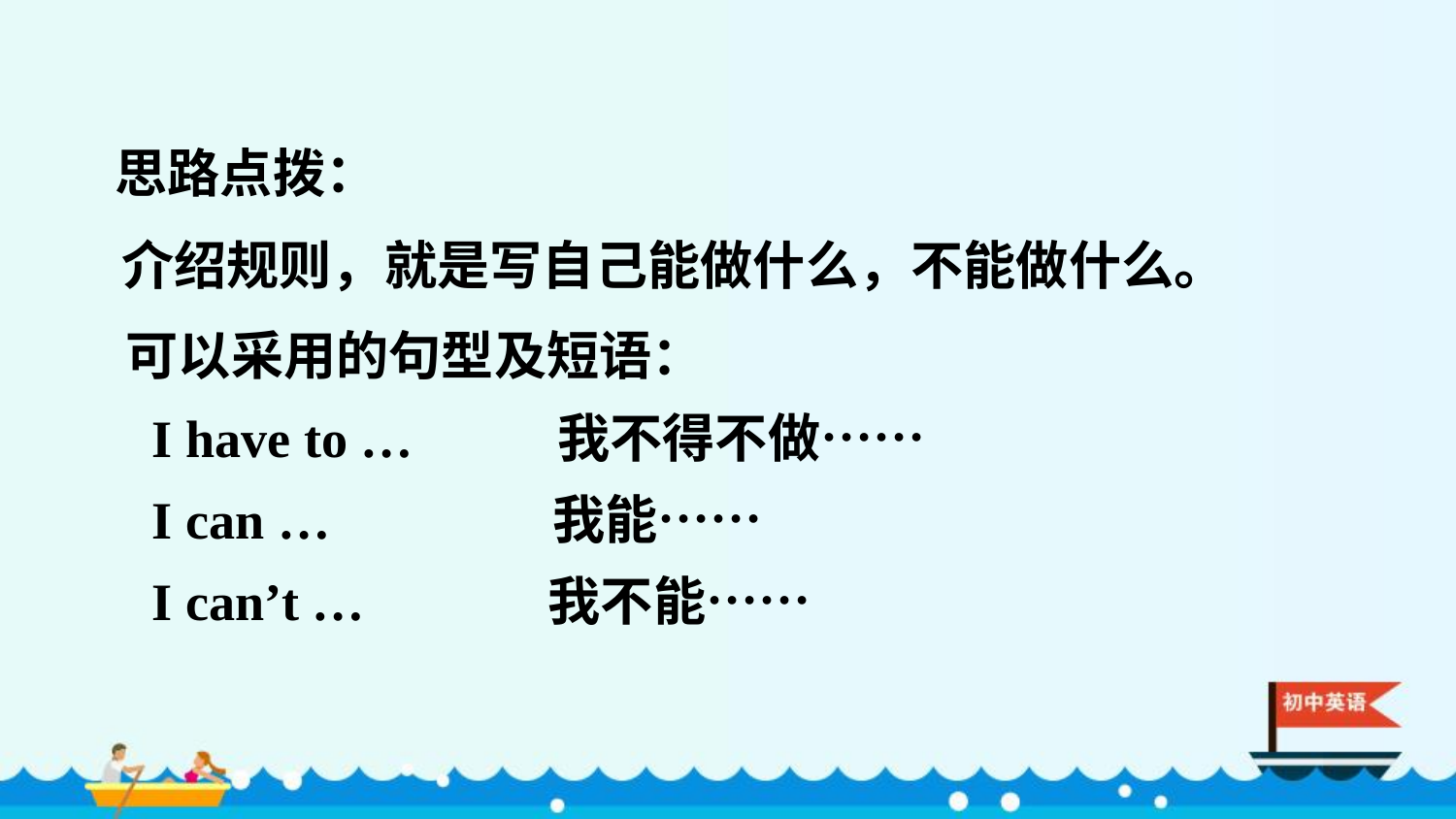

思路点拨：
介绍规则，就是写自己能做什么，不能做什么。
可以采用的句型及短语：
  I have to …          我不得不做……
  I can …                我能……
  I can’t …             我不能……